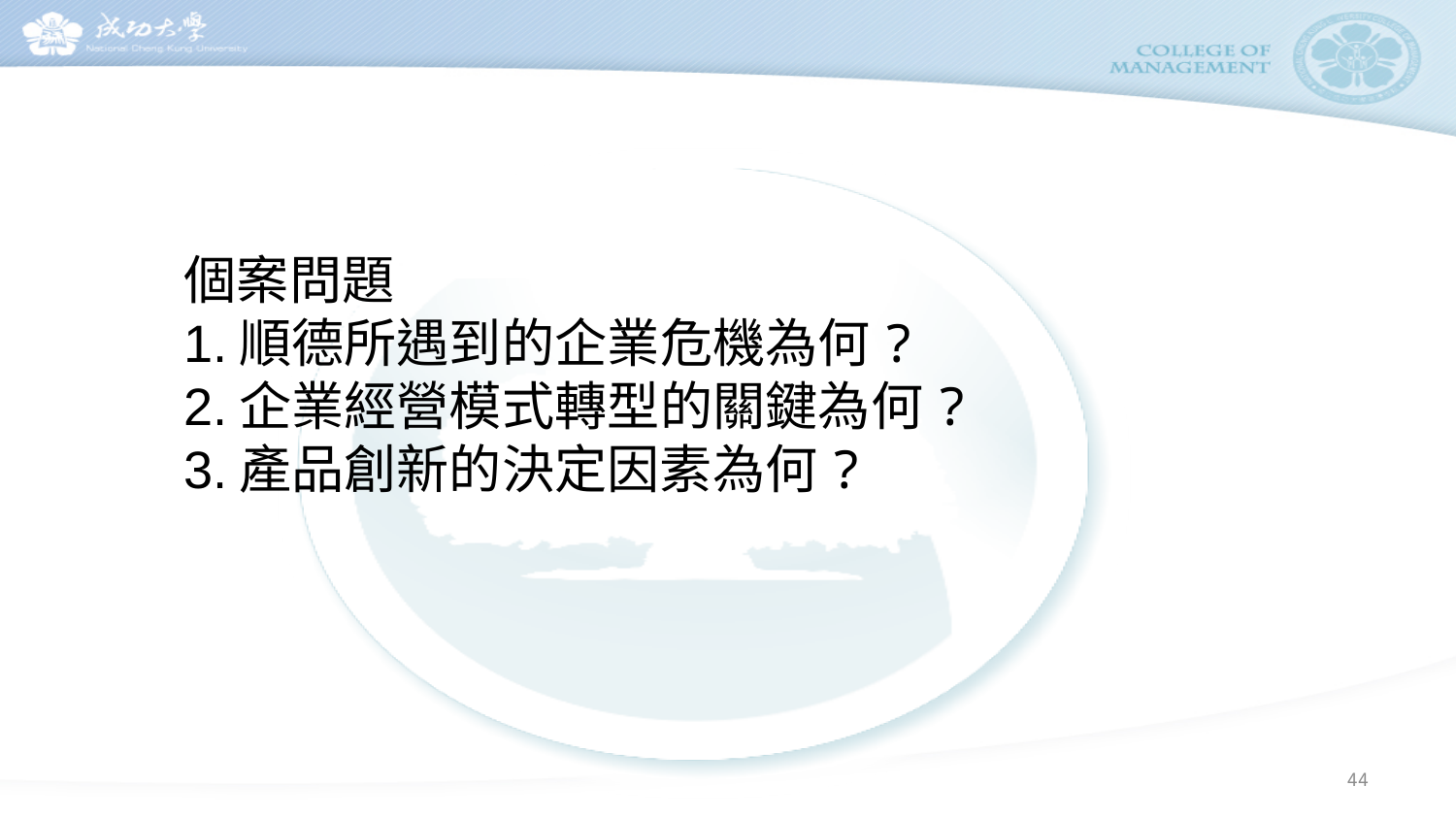

個案問題
順德所遇到的企業危機為何?
企業經營模式轉型的關鍵為何?
產品創新的決定因素為何?

44